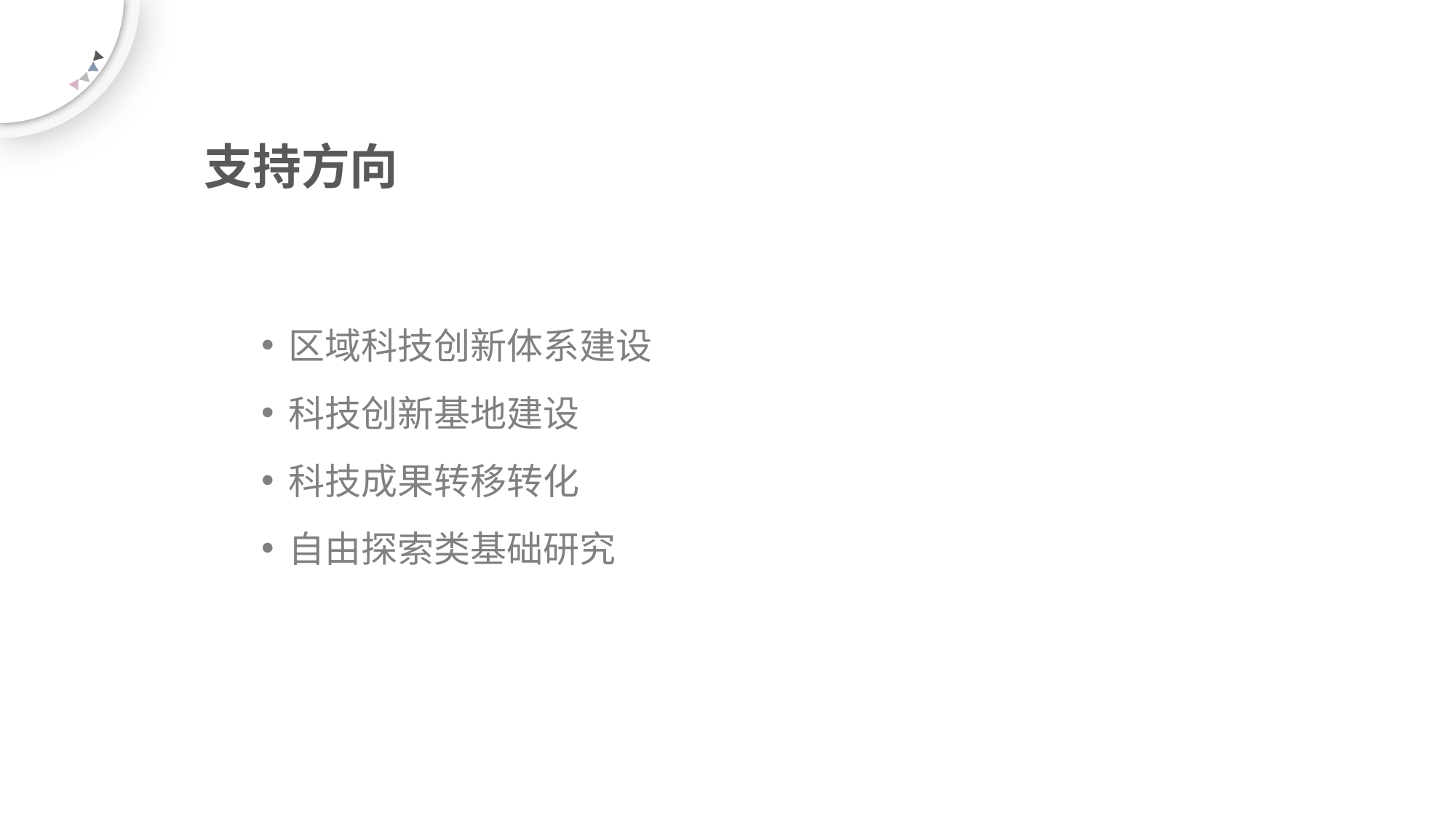

# 支持方向
区域科技创新体系建设
科技创新基地建设
科技成果转移转化
自由探索类基础研究